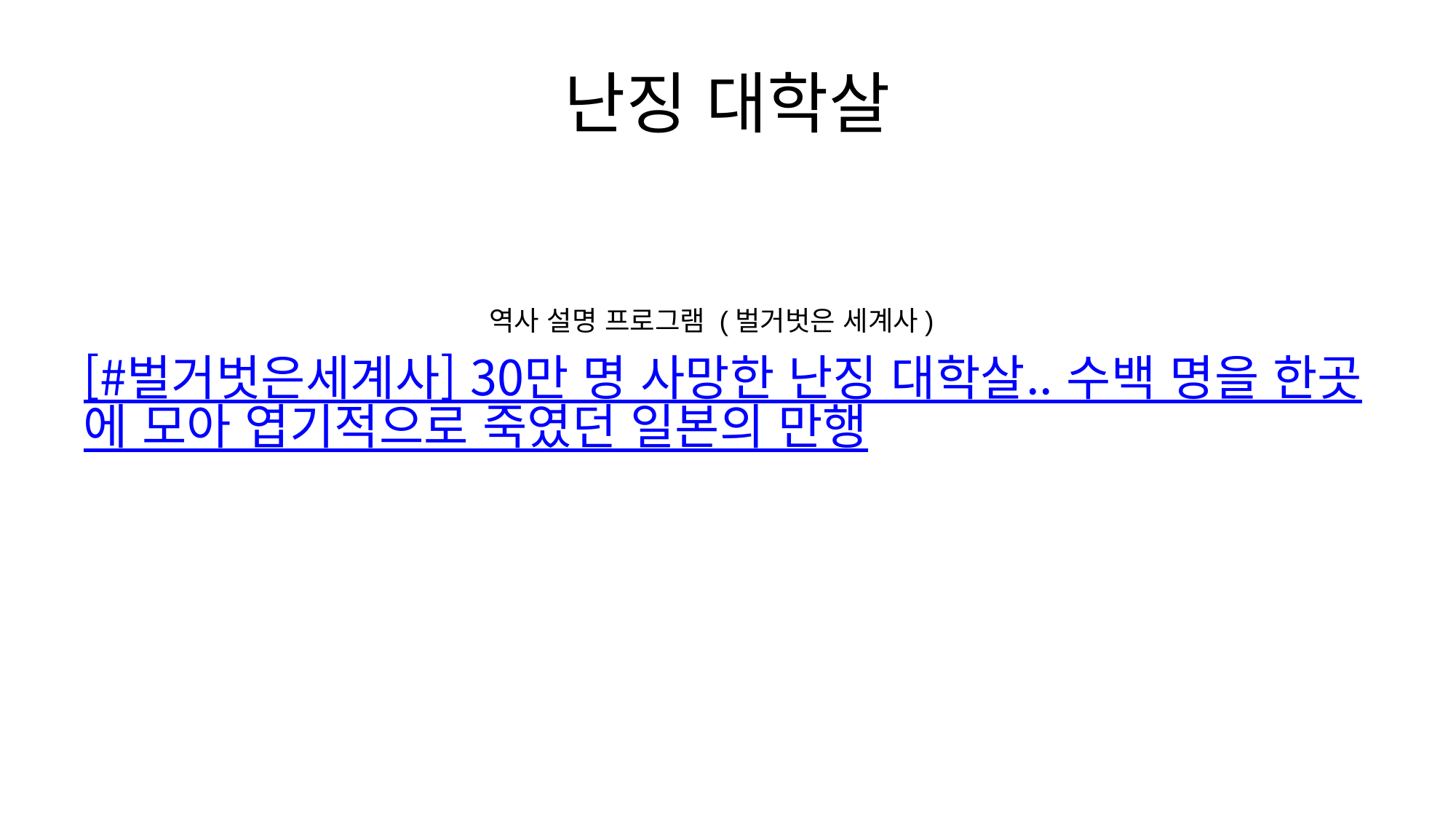

# 난징 대학살
역사 설명 프로그램 (벌거벗은 세계사)
[#벌거벗은세계사] 30만 명 사망한 난징 대학살.. 수백 명을 한곳에 모아 엽기적으로 죽였던 일본의 만행